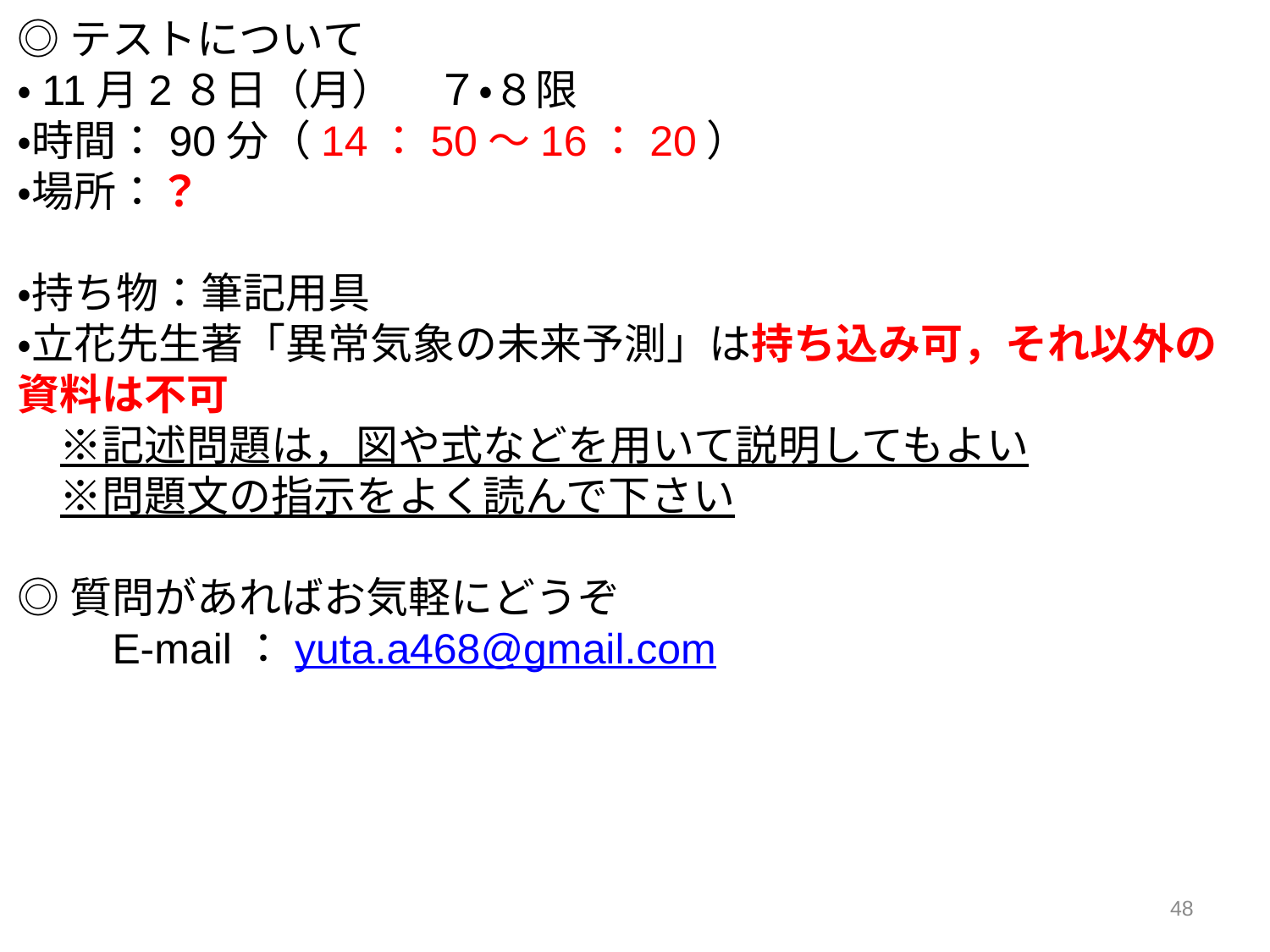

◎テストについて
・11月2８日（月）　７・８限
・時間：90分（14：50～16：20）
・場所：？

・持ち物：筆記用具
・立花先生著「異常気象の未来予測」は持ち込み可，それ以外の資料は不可
　※記述問題は，図や式などを用いて説明してもよい
　※問題文の指示をよく読んで下さい

◎質問があればお気軽にどうぞ
　　E-mail：yuta.a468@gmail.com
48